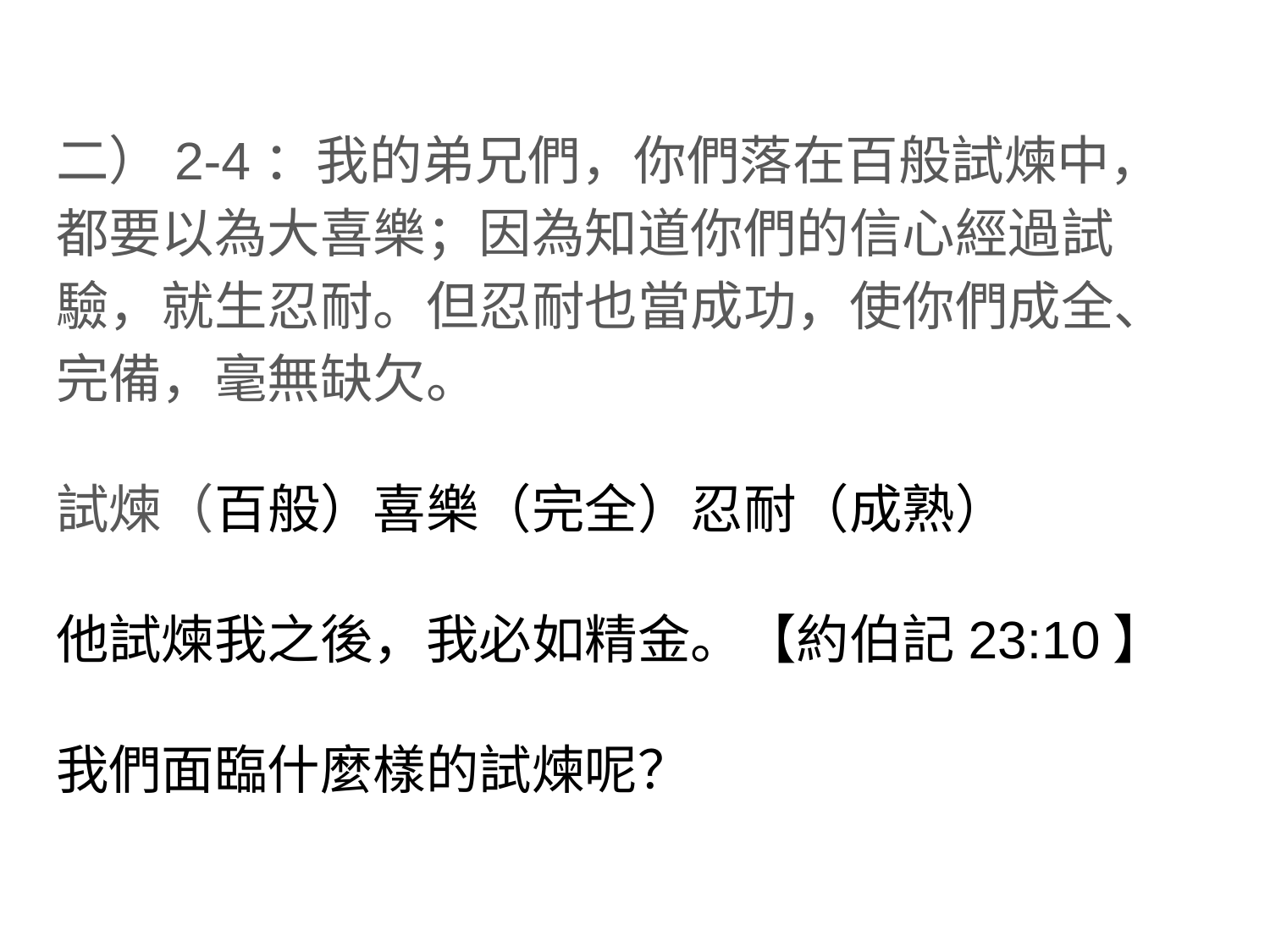

二）2-4：我的弟兄們，你們落在百般試煉中，都要以為大喜樂；因為知道你們的信心經過試驗，就生忍耐。但忍耐也當成功，使你們成全、完備，毫無缺欠。
試煉（百般）喜樂（完全）忍耐（成熟）
他試煉我之後，我必如精金。【約伯記23:10】
我們面臨什麼樣的試煉呢？